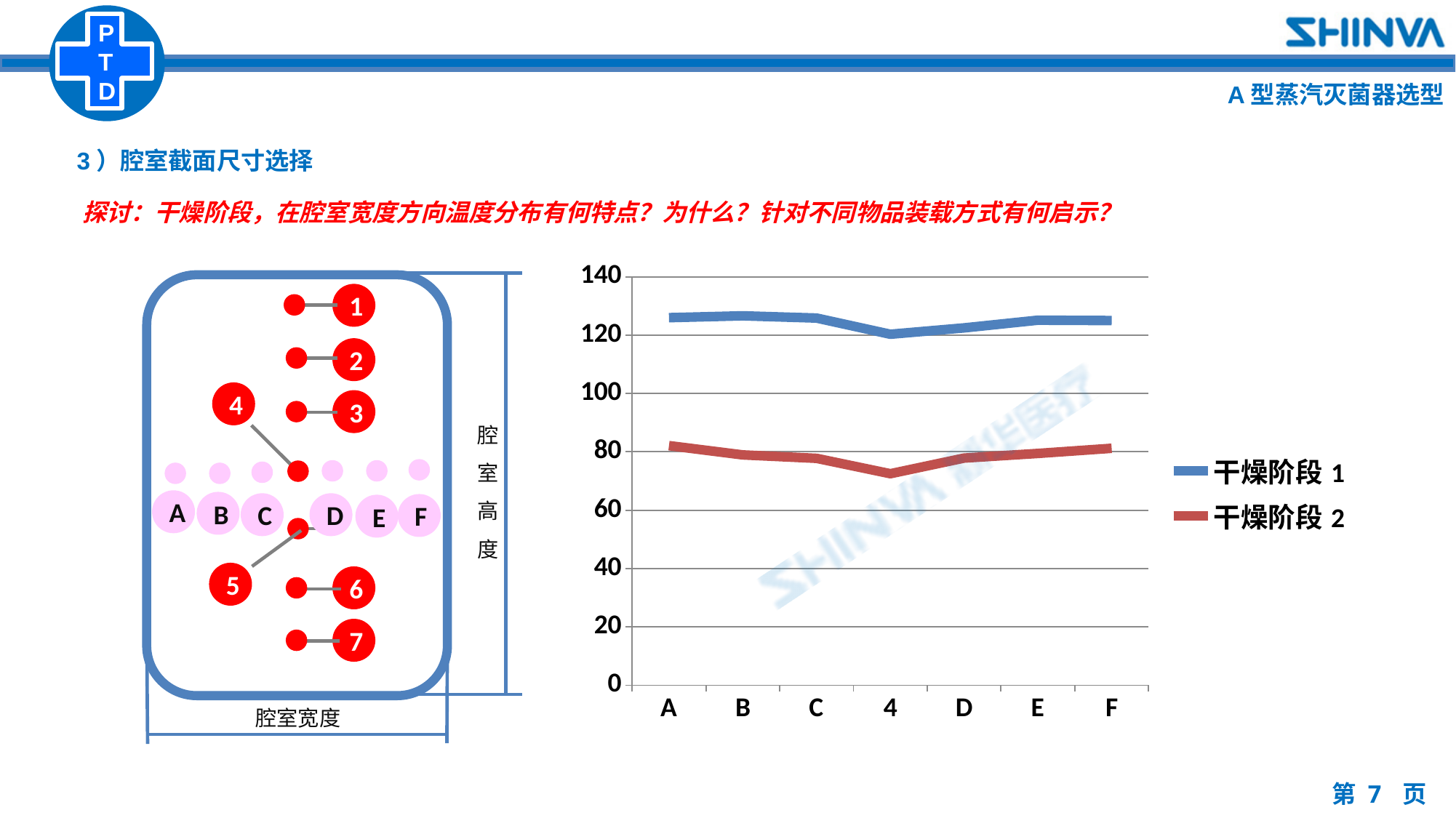

A型蒸汽灭菌器选型
3）腔室截面尺寸选择
探讨：干燥阶段，在腔室宽度方向温度分布有何特点？为什么？针对不同物品装载方式有何启示？

### Chart

| Category | 干燥阶段1 | 干燥阶段2 |
|---|---|---|
| A | 125.99 | 82.14 |
| B | 126.61 | 78.95 |
| C | 125.85 | 77.77 |
| 4 | 120.31 | 72.51 |
| D | 122.48 | 77.86 |
| E | 125.11 | 79.45 |
| F | 125.0 | 81.22 |
1

2

4
3

腔室高度
A
B
C
D
F
E

5
6

7

腔室宽度